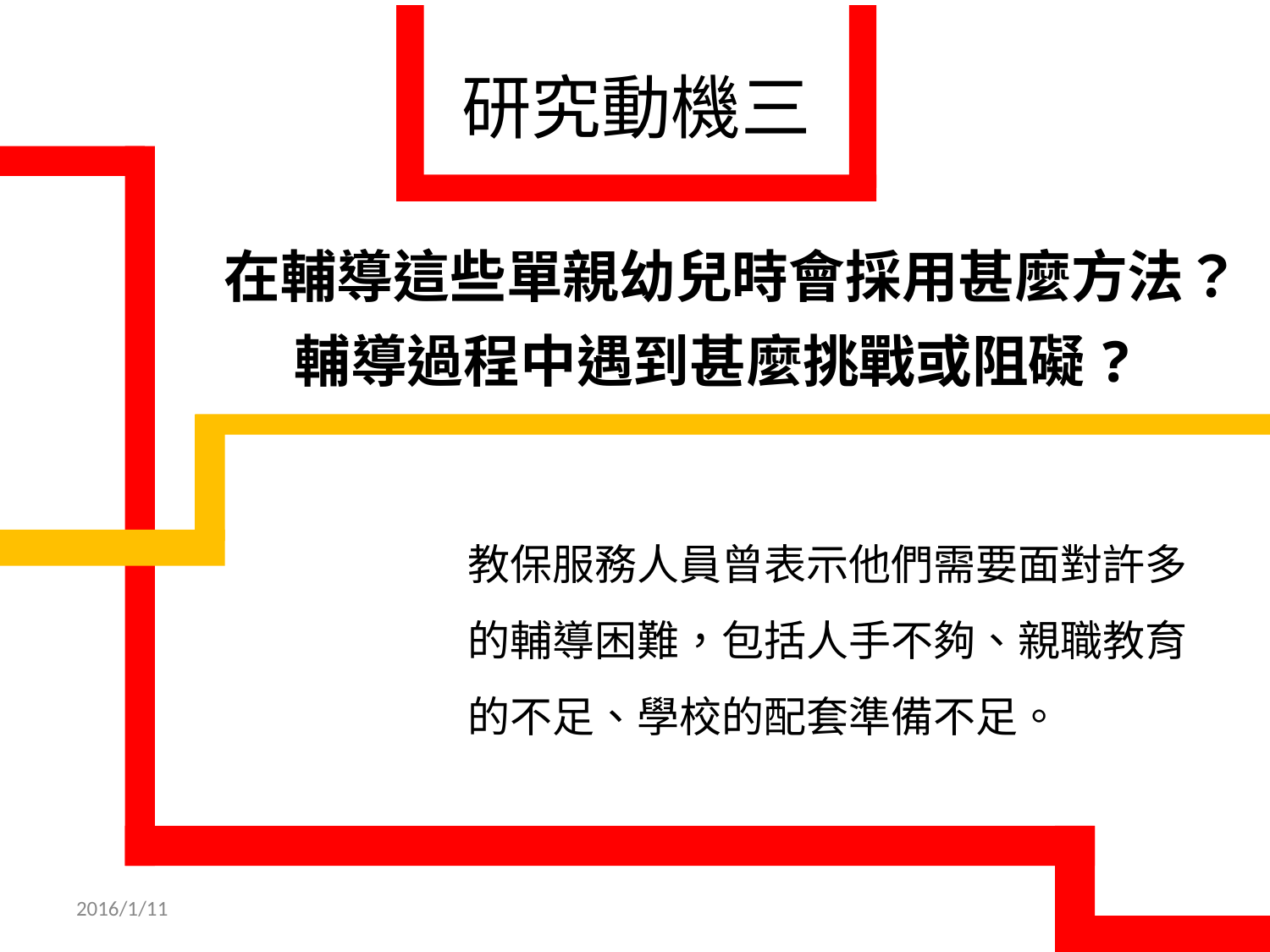

# 研究動機三

在輔導這些單親幼兒時會採用甚麼方法？
輔導過程中遇到甚麼挑戰或阻礙?

教保服務人員曾表示他們需要面對許多的輔導困難，包括人手不夠、親職教育的不足、學校的配套準備不足。

2016/1/11